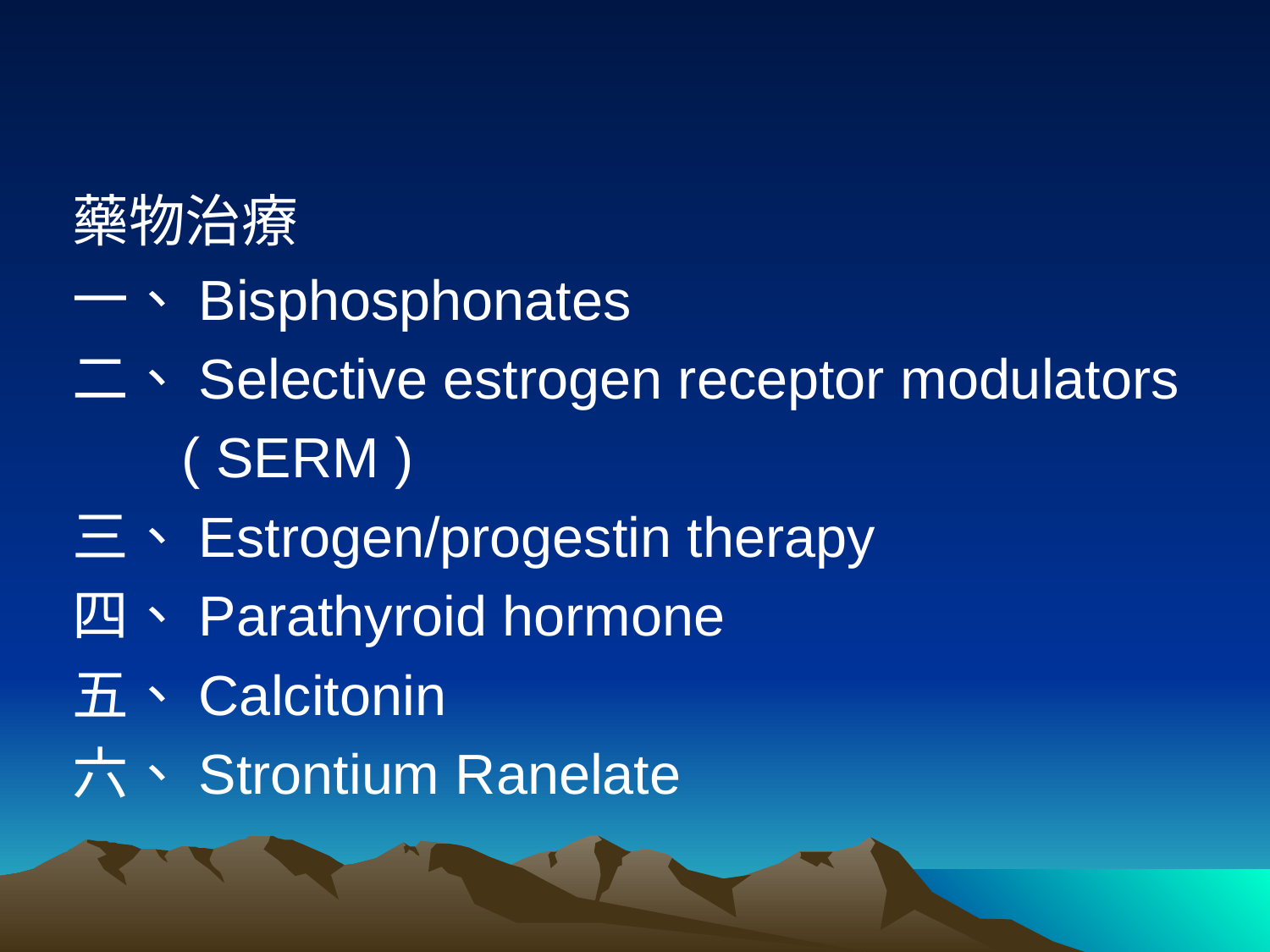

#
藥物治療
一、Bisphosphonates
二、Selective estrogen receptor modulators
       ( SERM )
三、Estrogen/progestin therapy
四、Parathyroid hormone
五、Calcitonin
六、Strontium Ranelate